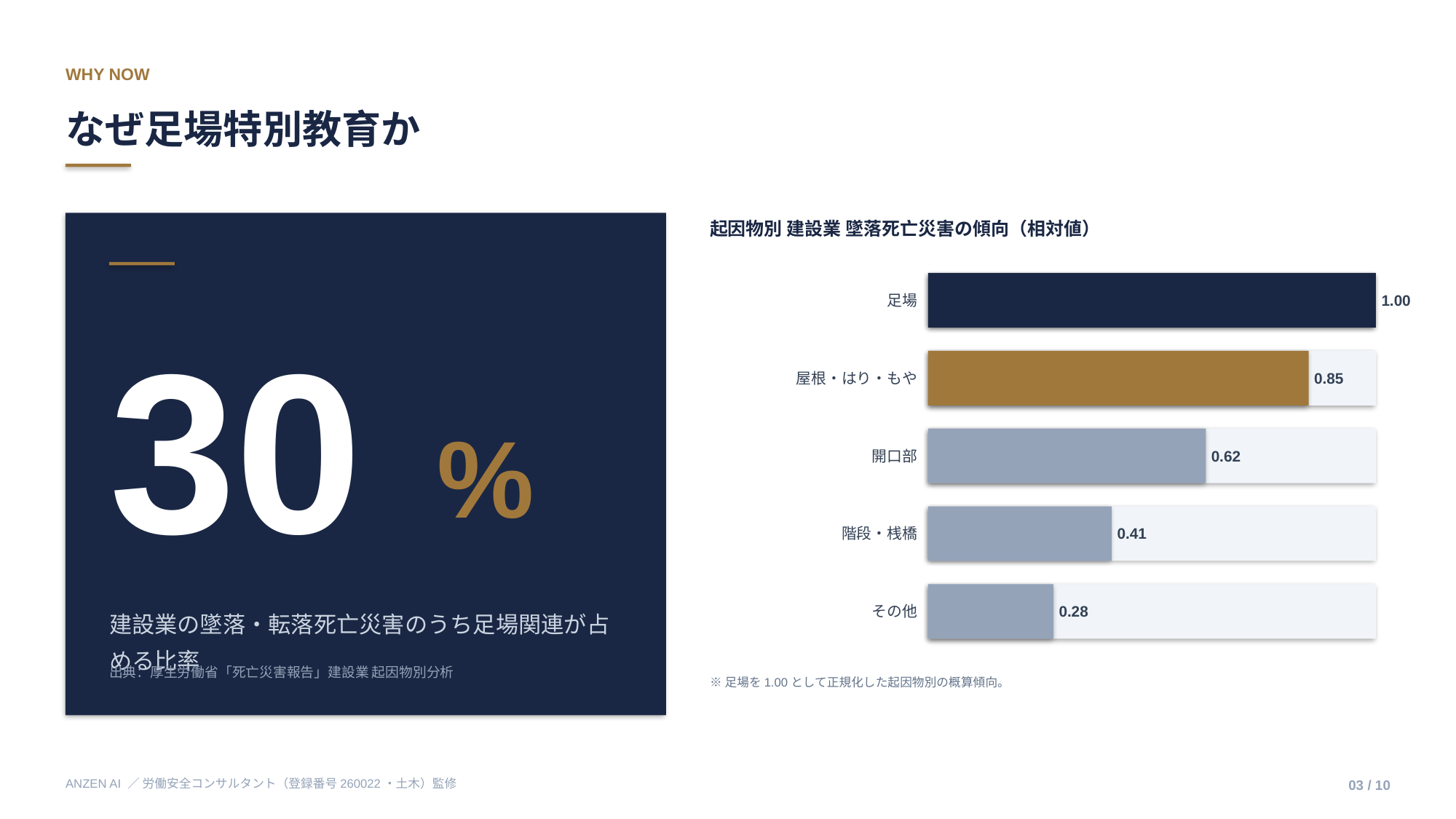

WHY NOW
なぜ足場特別教育か

起因物別 建設業 墜落死亡災害の傾向（相対値）

足場
1.00
30

屋根・はり・もや
0.85
%

開口部
0.62

階段・桟橋
0.41

その他
0.28
建設業の墜落・転落死亡災害のうち足場関連が占める比率
出典：厚生労働省「死亡災害報告」建設業 起因物別分析
※足場を1.00として正規化した起因物別の概算傾向。
ANZEN AI ／ 労働安全コンサルタント（登録番号260022・土木）監修
03 / 10